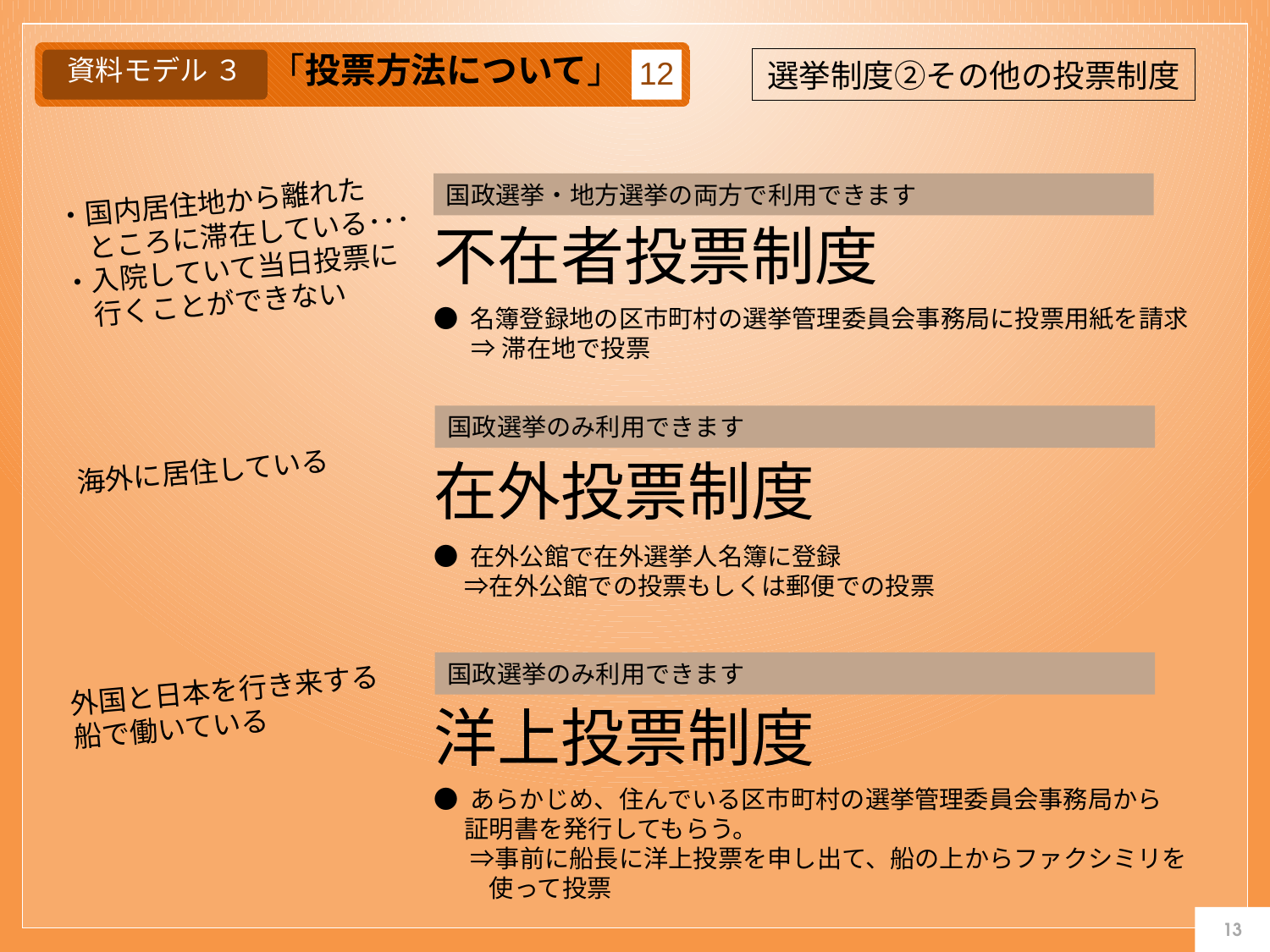

選挙制度②その他の投票制度
資料モデル ３
「投票方法について」
12
国政選挙・地方選挙の両方で利用できます
・国内居住地から離れた
　ところに滞在している･･･
・入院していて当日投票に
　行くことができない
不在者投票制度
● 名簿登録地の区市町村の選挙管理委員会事務局に投票用紙を請求
	⇒滞在地で投票
国政選挙のみ利用できます
海外に居住している
在外投票制度
● 在外公館で在外選挙人名簿に登録
　 ⇒在外公館での投票もしくは郵便での投票
国政選挙のみ利用できます
外国と日本を行き来する
船で働いている
洋上投票制度
● あらかじめ、住んでいる区市町村の選挙管理委員会事務局から
　 証明書を発行してもらう。
 　⇒事前に船長に洋上投票を申し出て、船の上からファクシミリを
　　 使って投票
13